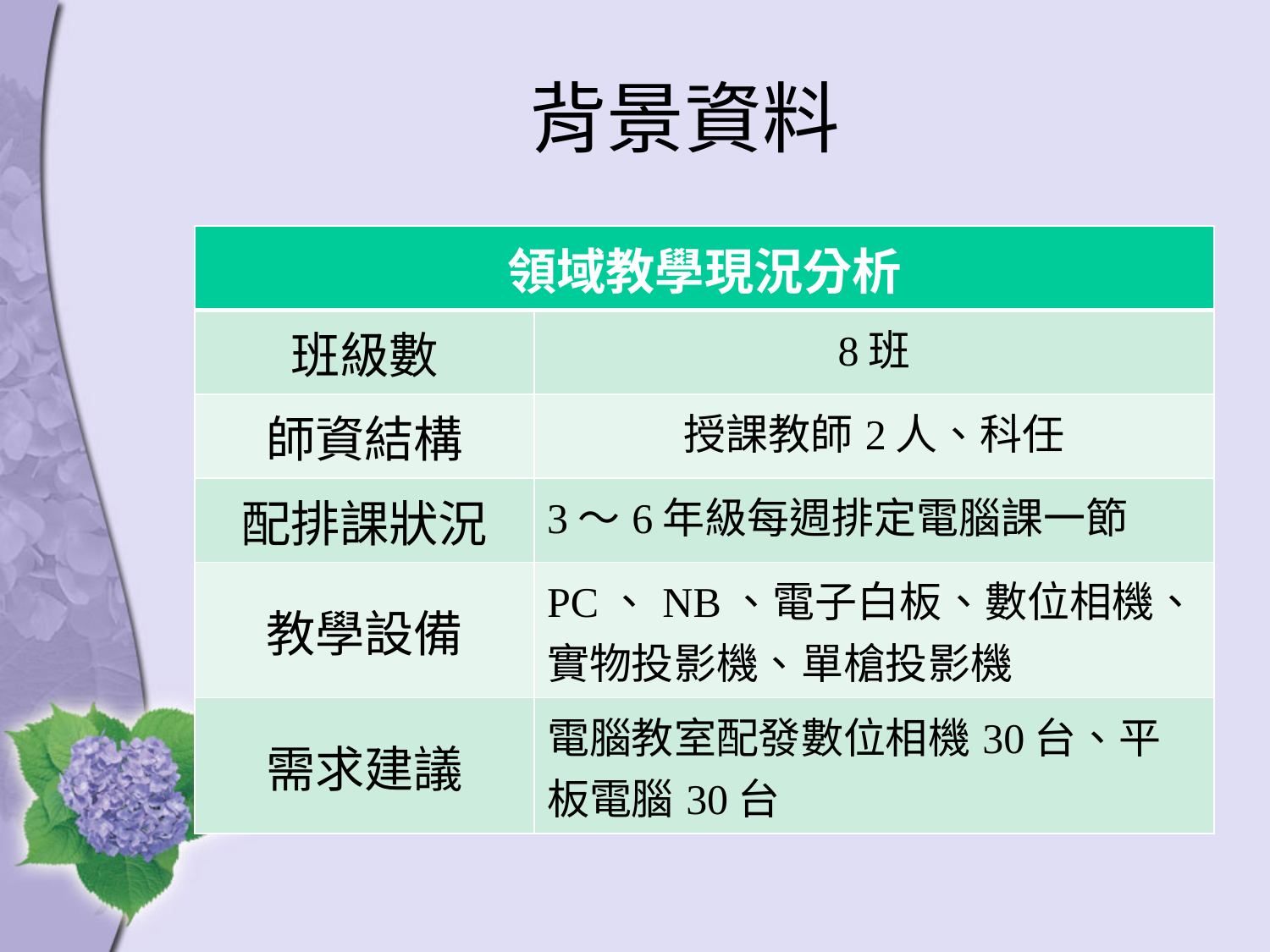

# 背景資料
| 領域教學現況分析 |  |
| --- | --- |
| 班級數 | 8班 |
| 師資結構 | 授課教師2人、科任 |
| 配排課狀況 | 3～6年級每週排定電腦課一節 |
| 教學設備 | PC、NB、電子白板、數位相機、實物投影機、單槍投影機 |
| 需求建議 | 電腦教室配發數位相機30台、平板電腦30台 |